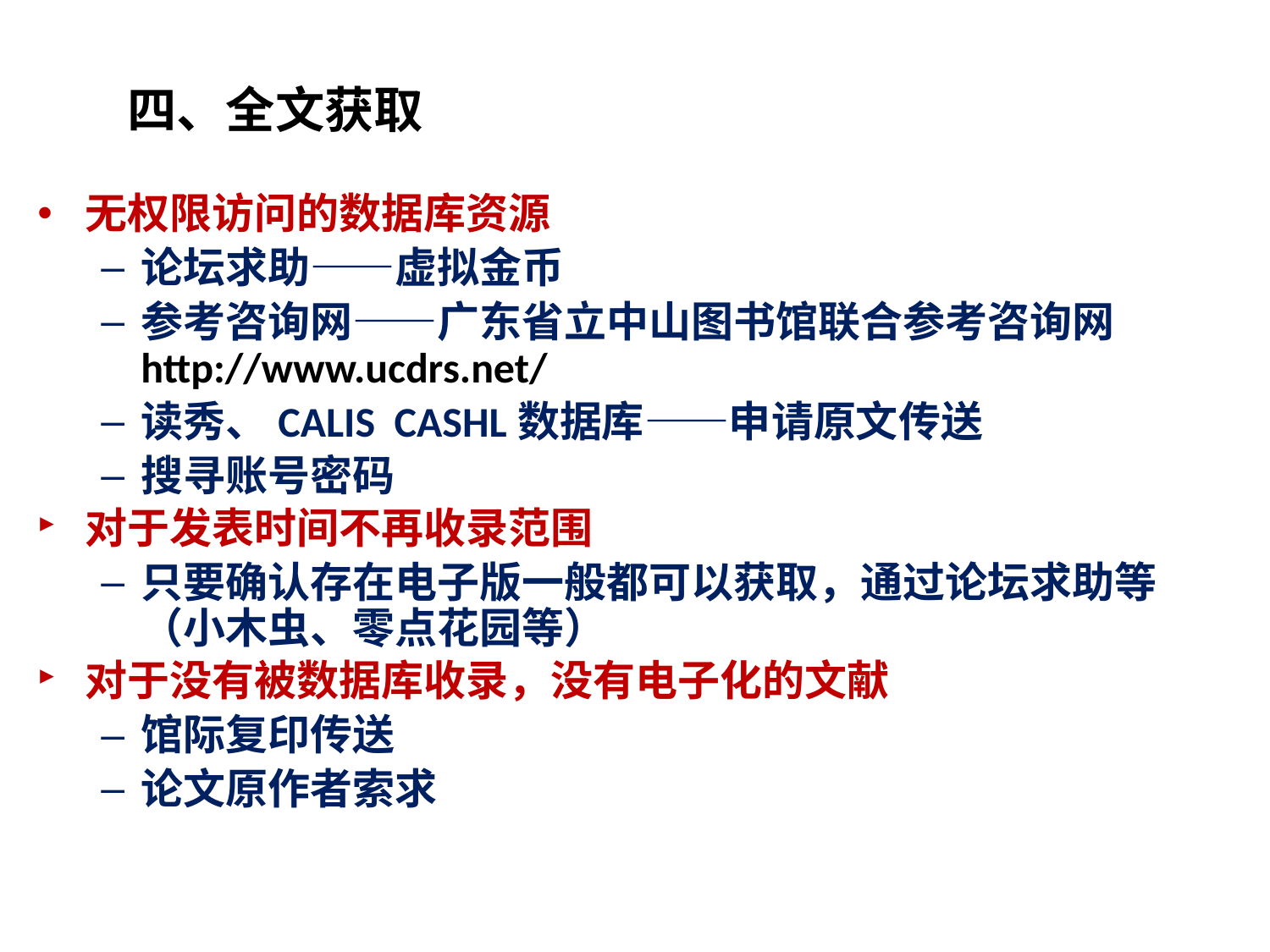

四、全文获取
无权限访问的数据库资源
论坛求助——虚拟金币
参考咨询网——广东省立中山图书馆联合参考咨询网http://www.ucdrs.net/
读秀、CALIS  CASHL数据库——申请原文传送
搜寻账号密码
对于发表时间不再收录范围
只要确认存在电子版一般都可以获取，通过论坛求助等（小木虫、零点花园等）
对于没有被数据库收录，没有电子化的文献
馆际复印传送
论文原作者索求